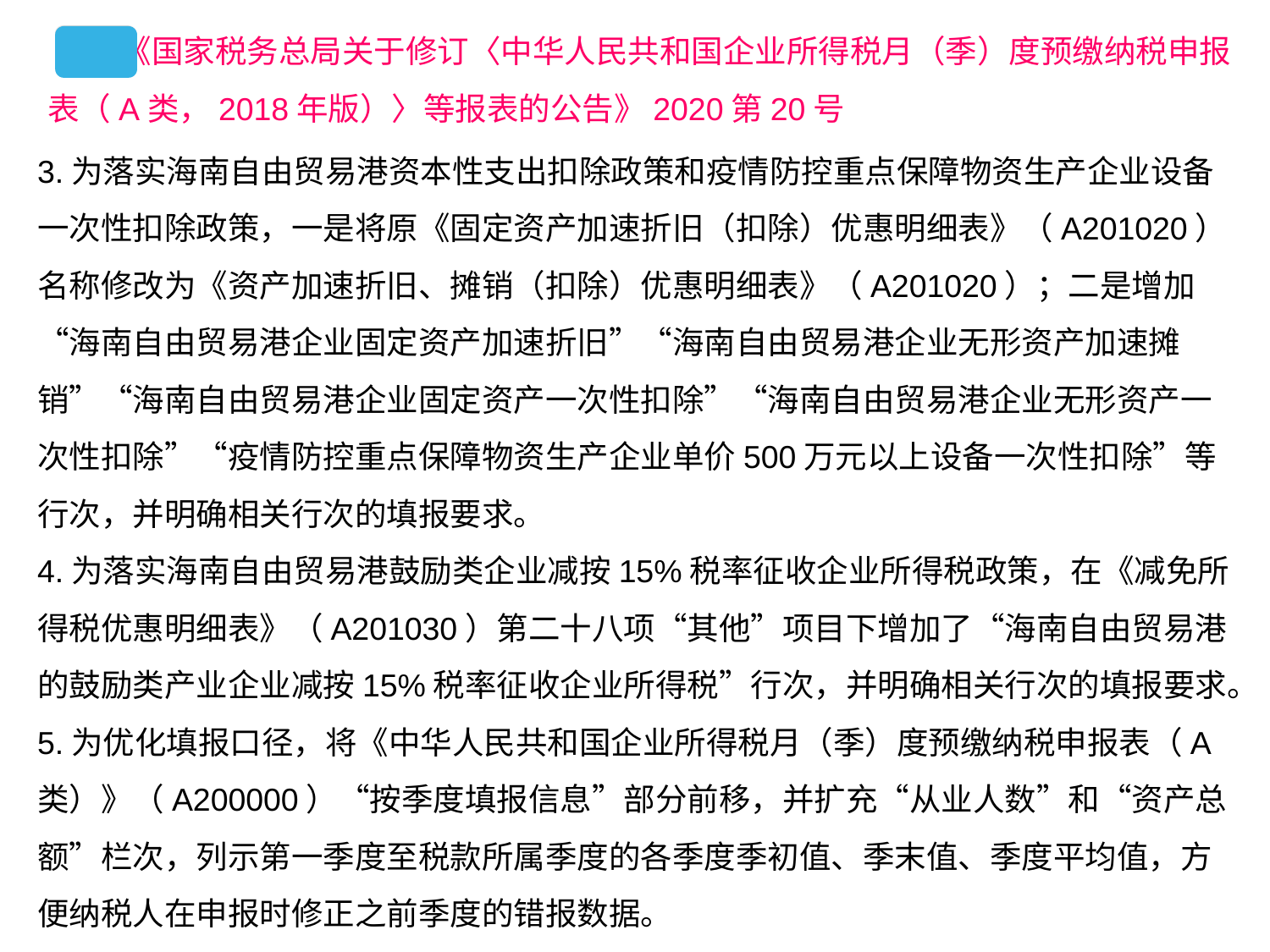

《国家税务总局关于修订〈中华人民共和国企业所得税月（季）度预缴纳税申报表（A类，2018年版）〉等报表的公告》2020第20号

3.为落实海南自由贸易港资本性支出扣除政策和疫情防控重点保障物资生产企业设备一次性扣除政策，一是将原《固定资产加速折旧（扣除）优惠明细表》（A201020）名称修改为《资产加速折旧、摊销（扣除）优惠明细表》（A201020）；二是增加“海南自由贸易港企业固定资产加速折旧”“海南自由贸易港企业无形资产加速摊销”“海南自由贸易港企业固定资产一次性扣除”“海南自由贸易港企业无形资产一次性扣除”“疫情防控重点保障物资生产企业单价500万元以上设备一次性扣除”等行次，并明确相关行次的填报要求。
4.为落实海南自由贸易港鼓励类企业减按15%税率征收企业所得税政策，在《减免所得税优惠明细表》（A201030）第二十八项“其他”项目下增加了“海南自由贸易港的鼓励类产业企业减按15%税率征收企业所得税”行次，并明确相关行次的填报要求。
5.为优化填报口径，将《中华人民共和国企业所得税月（季）度预缴纳税申报表（A类）》（A200000）“按季度填报信息”部分前移，并扩充“从业人数”和“资产总额”栏次，列示第一季度至税款所属季度的各季度季初值、季末值、季度平均值，方便纳税人在申报时修正之前季度的错报数据。